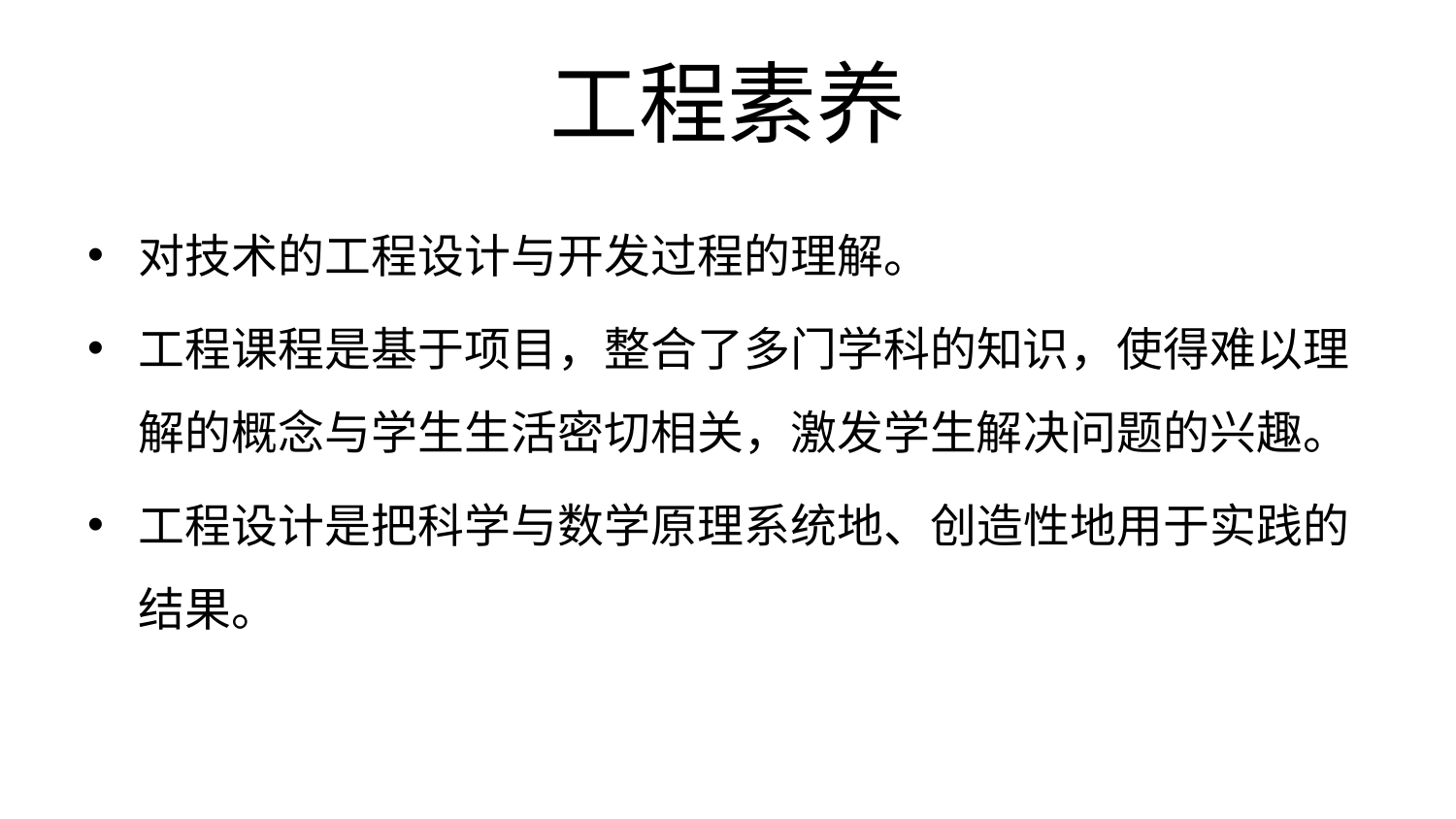

# 工程素养
对技术的工程设计与开发过程的理解。
工程课程是基于项目，整合了多门学科的知识，使得难以理解的概念与学生生活密切相关，激发学生解决问题的兴趣。
工程设计是把科学与数学原理系统地、创造性地用于实践的结果。